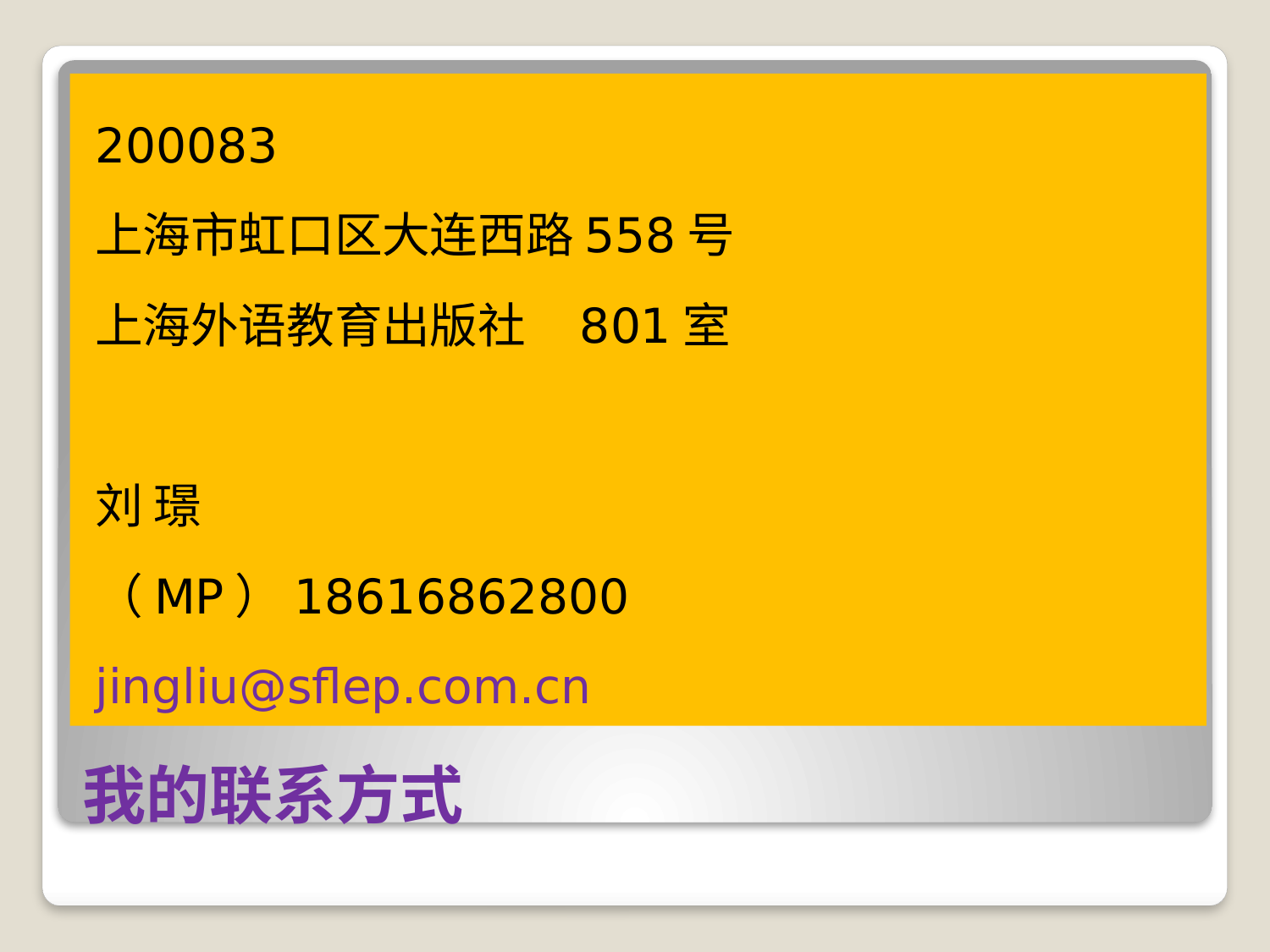

200083
上海市虹口区大连西路558号
上海外语教育出版社    801室

刘 璟
（MP）18616862800
jingliu@sflep.com.cn

# 我的联系方式